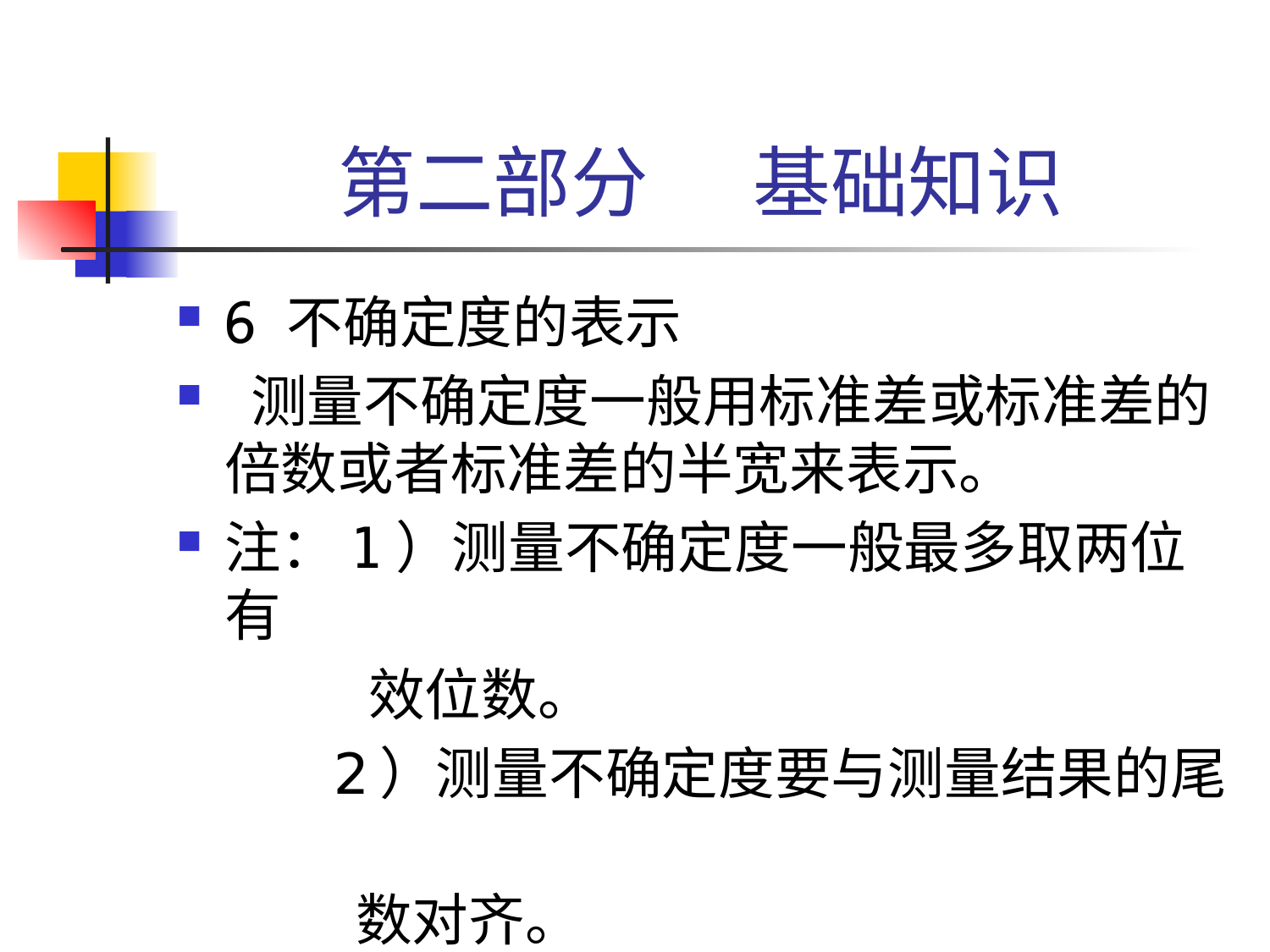

# 第二部分      基础知识
6 不确定度的表示
 测量不确定度一般用标准差或标准差的倍数或者标准差的半宽来表示。
注：1）测量不确定度一般最多取两位有
              效位数。
         2）测量不确定度要与测量结果的尾
             数对齐。